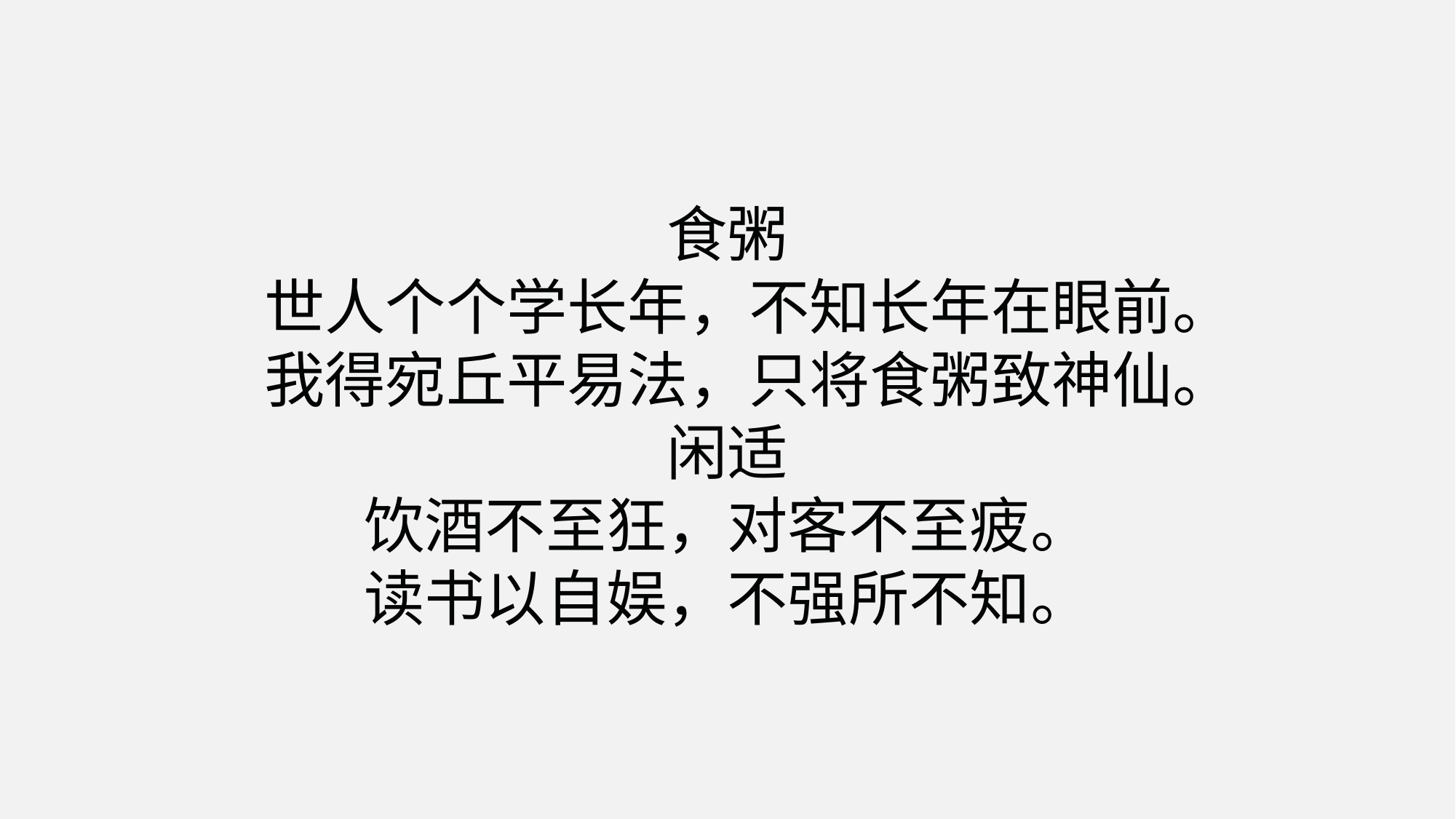

食粥
世人个个学长年，不知长年在眼前。
我得宛丘平易法，只将食粥致神仙。
闲适
饮酒不至狂，对客不至疲。
读书以自娱，不强所不知。
10